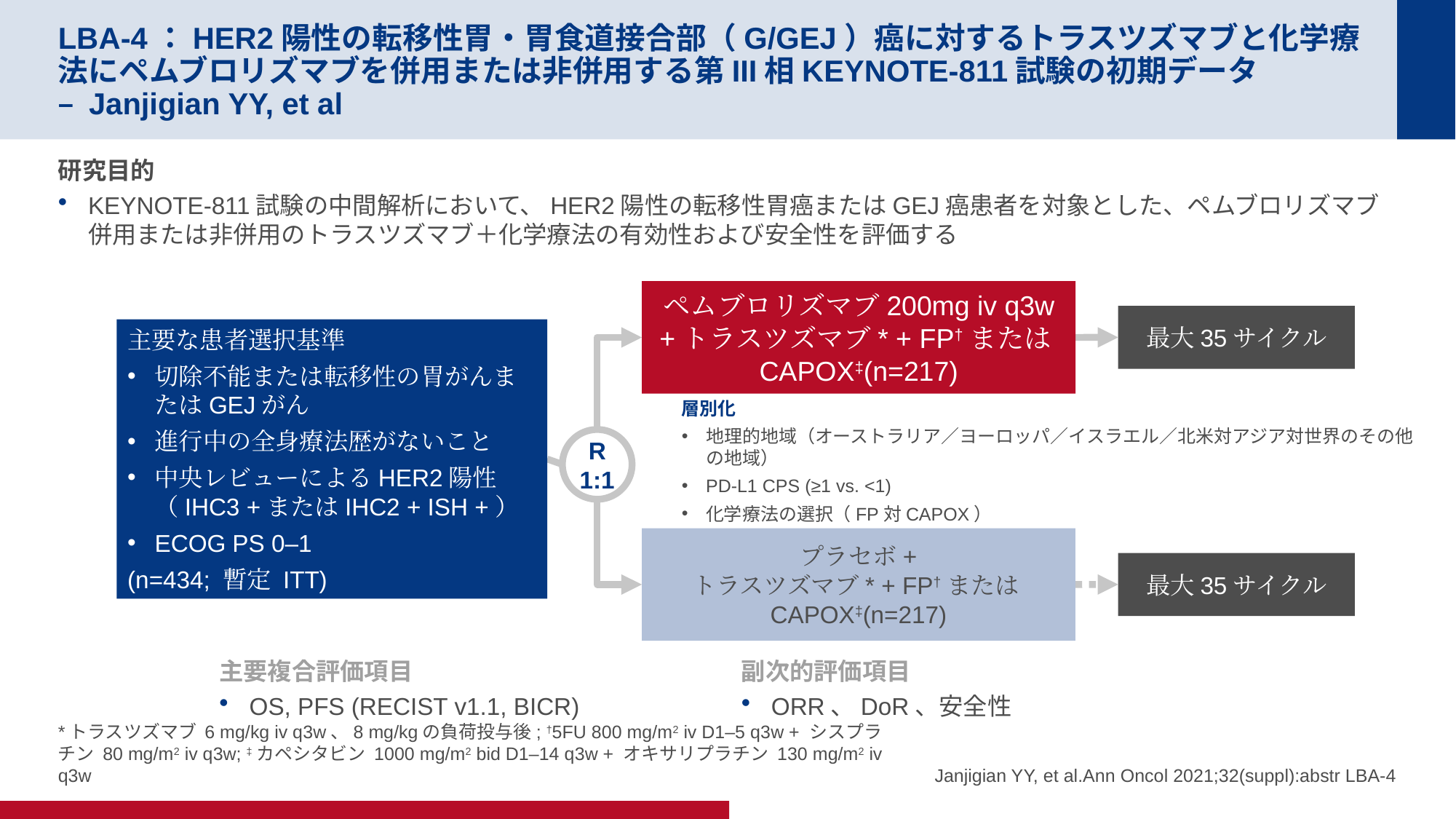

# LBA-4：HER2陽性の転移性胃・胃食道接合部（G/GEJ）癌に対するトラスツズマブと化学療法にペムブロリズマブを併用または非併用する第III相KEYNOTE-811試験の初期データ – Janjigian YY, et al
研究目的
KEYNOTE-811試験の中間解析において、HER2陽性の転移性胃癌またはGEJ癌患者を対象とした、ペムブロリズマブ併用または非併用のトラスツズマブ＋化学療法の有効性および安全性を評価する
ペムブロリズマブ200mg iv q3w +トラスツズマブ* + FP†またはCAPOX‡(n=217)
最大35サイクル
主要な患者選択基準
切除不能または転移性の胃がんまたはGEJがん
進行中の全身療法歴がないこと
中央レビューによるHER2陽性
（IHC3 +またはIHC2 + ISH +）
ECOG PS 0–1
(n=434; 暫定 ITT)
層別化
地理的地域（オーストラリア／ヨーロッパ／イスラエル／北米対アジア対世界のその他の地域）
PD-L1 CPS (≥1 vs. <1)
化学療法の選択（FP対CAPOX）
R
1:1
プラセボ+
トラスツズマブ* + FP†またはCAPOX‡(n=217)
最大35サイクル
主要複合評価項目
OS, PFS (RECIST v1.1, BICR)

副次的評価項目
ORR、DoR、安全性
*トラスツズマブ 6 mg/kg iv q3w、8 mg/kgの負荷投与後; †5FU 800 mg/m2 iv D1–5 q3w + シスプラチン 80 mg/m2 iv q3w; ‡カペシタビン 1000 mg/m2 bid D1–14 q3w + オキサリプラチン 130 mg/m2 iv q3w
Janjigian YY, et al.Ann Oncol 2021;32(suppl):abstr LBA-4